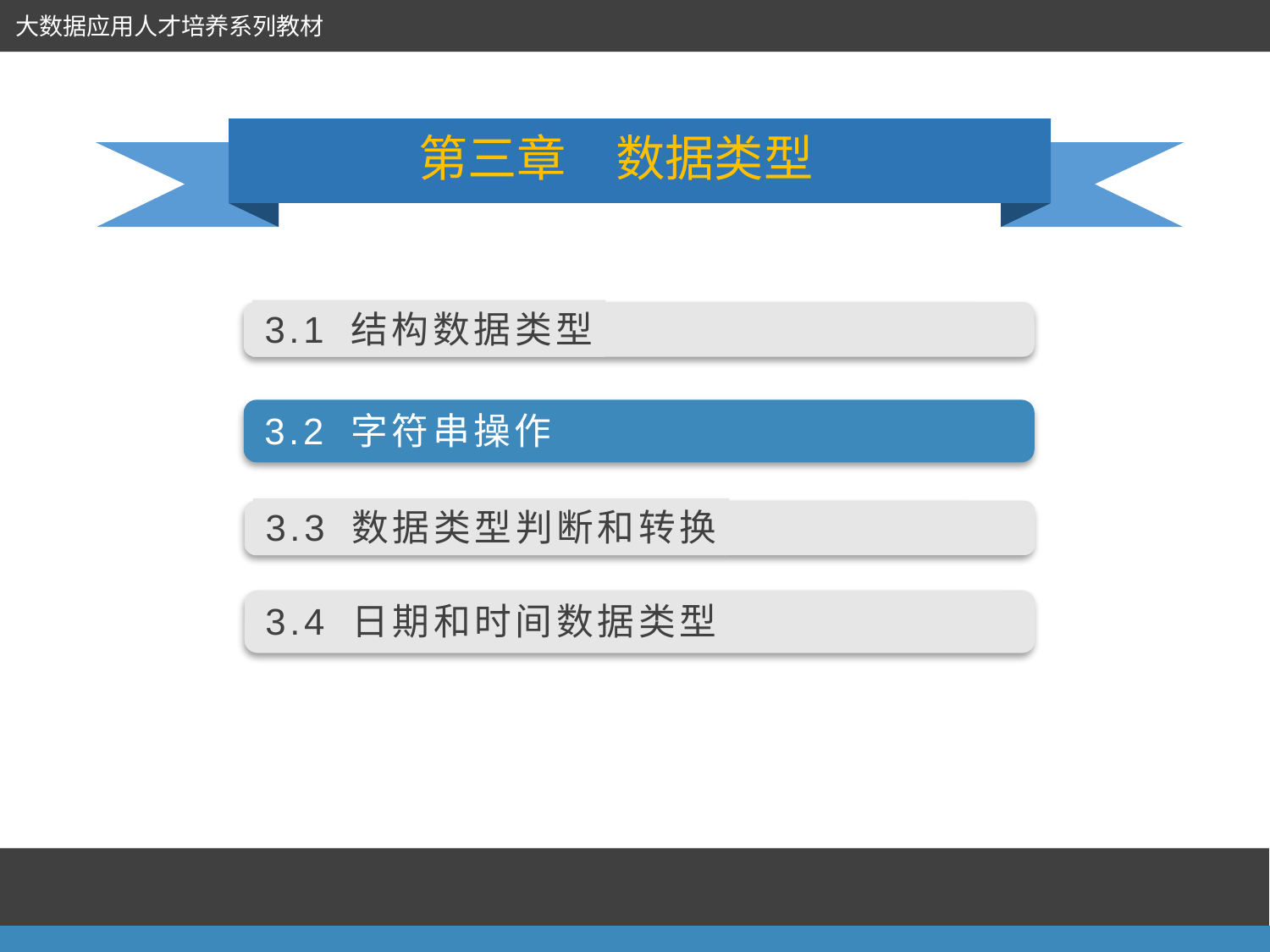

大数据应用人才培养系列教材

第三章　数据类型
3.1 结构数据类型

3.2 字符串操作
3.3 数据类型判断和转换

3.4 日期和时间数据类型